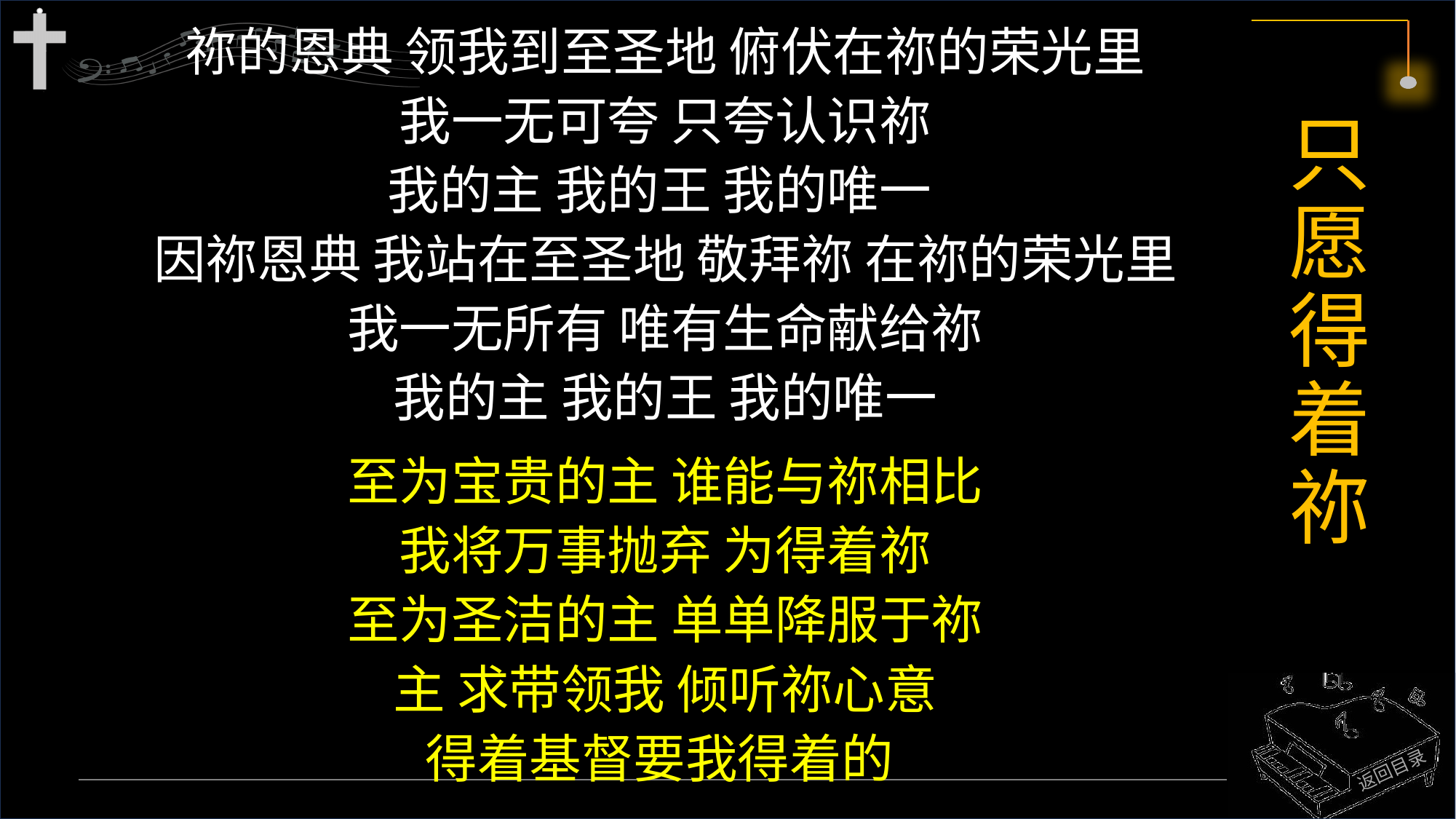

祢的恩典 领我到至圣地 俯伏在祢的荣光里
我一无可夸 只夸认识祢
我的主 我的王 我的唯一
因祢恩典 我站在至圣地 敬拜祢 在祢的荣光里
我一无所有 唯有生命献给祢
我的主 我的王 我的唯一

至为宝贵的主 谁能与祢相比
我将万事抛弃 为得着祢
至为圣洁的主 单单降服于祢
主 求带领我 倾听祢心意
得着基督要我得着的
# 只愿得着祢